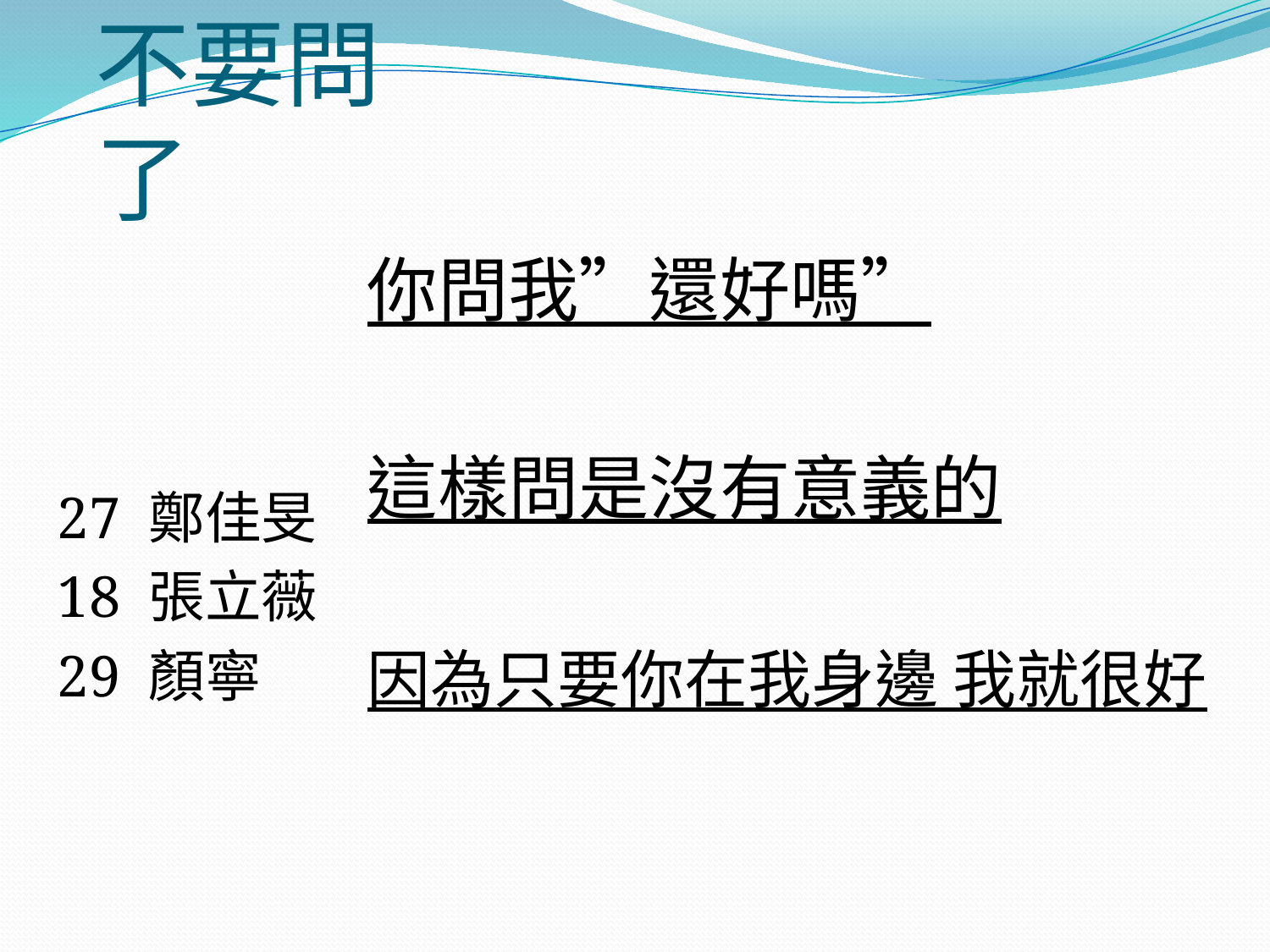

# 不要問了
你問我”還好嗎”

這樣問是沒有意義的

因為只要你在我身邊 我就很好
27 鄭佳旻
18 張立薇
29 顏寧